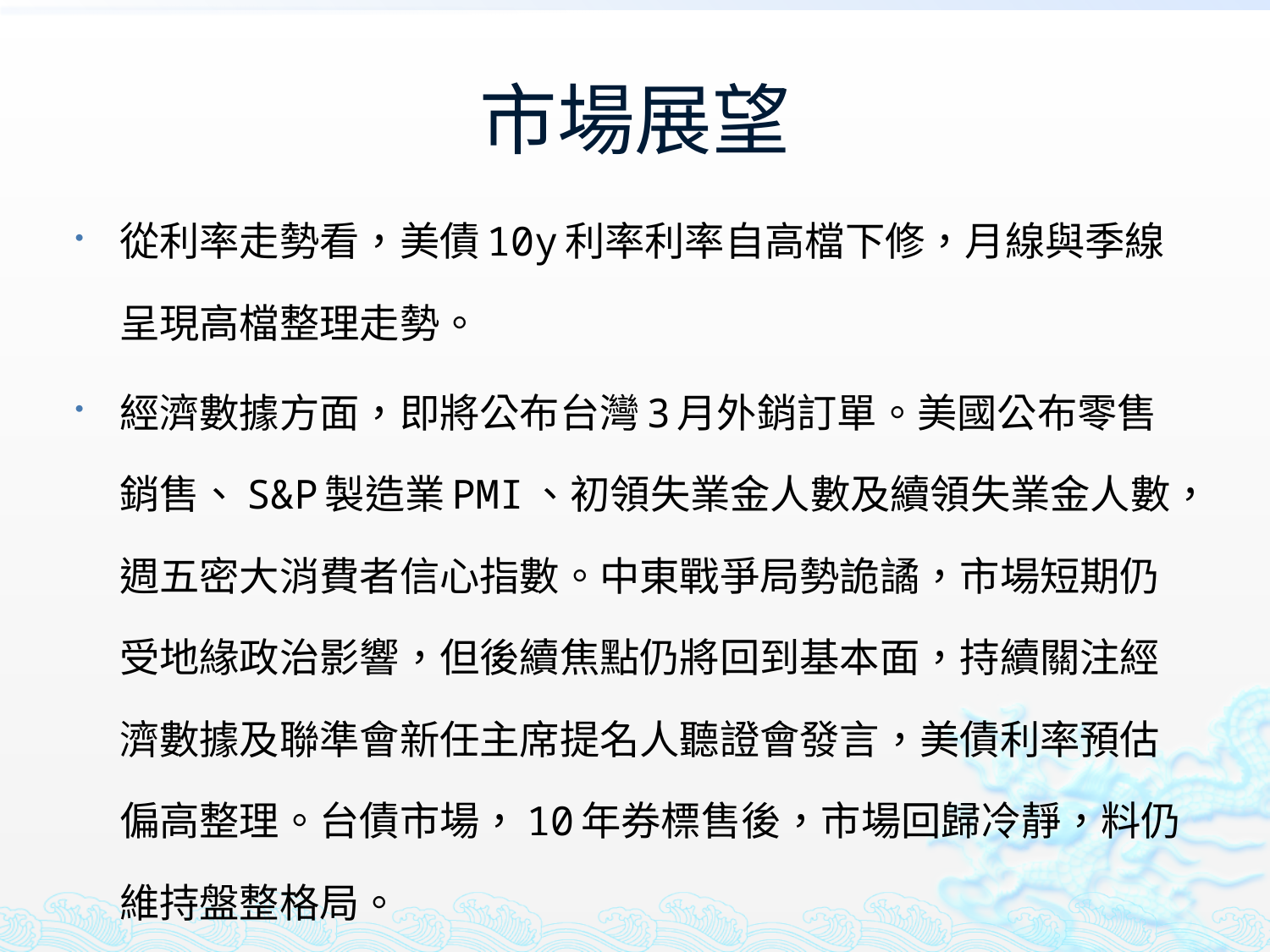

# 市場展望
從利率走勢看，美債10y利率利率自高檔下修，月線與季線呈現高檔整理走勢。
經濟數據方面，即將公布台灣3月外銷訂單。美國公布零售銷售、S&P製造業PMI、初領失業金人數及續領失業金人數，週五密大消費者信心指數。中東戰爭局勢詭譎，市場短期仍受地緣政治影響，但後續焦點仍將回到基本面，持續關注經濟數據及聯準會新任主席提名人聽證會發言，美債利率預估偏高整理。台債市場，10年券標售後，市場回歸冷靜，料仍維持盤整格局。